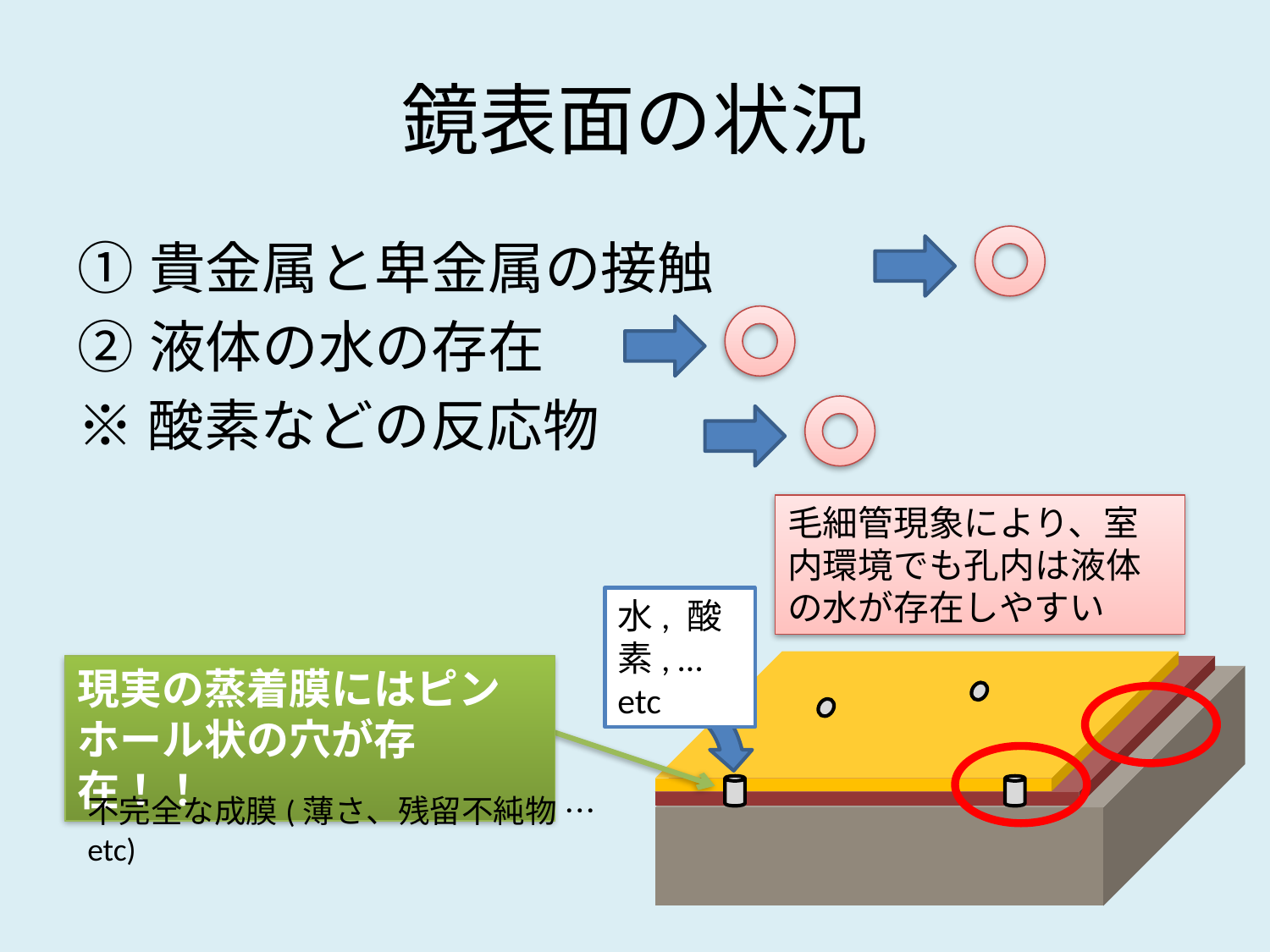

# 鏡表面の状況
貴金属と卑金属の接触
液体の水の存在
※酸素などの反応物

毛細管現象により、室内環境でも孔内は液体の水が存在しやすい
水, 酸素, …etc

現実の蒸着膜にはピンホール状の穴が存在！！

不完全な成膜(薄さ、残留不純物 …etc)